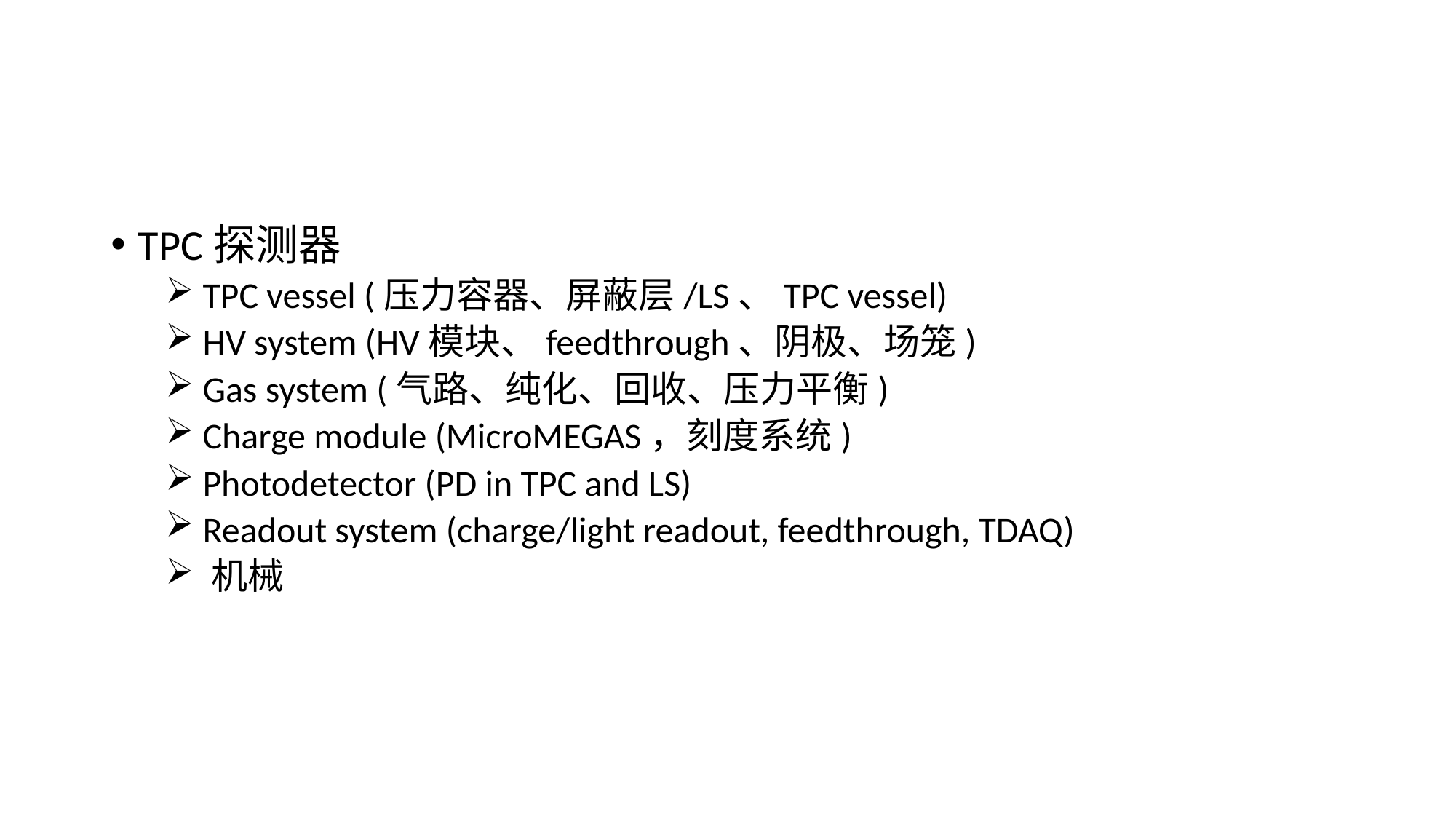

#
TPC探测器
 TPC vessel (压力容器、屏蔽层/LS、TPC vessel)
 HV system (HV模块、feedthrough、阴极、场笼)
 Gas system (气路、纯化、回收、压力平衡)
 Charge module (MicroMEGAS，刻度系统)
 Photodetector (PD in TPC and LS)
 Readout system (charge/light readout, feedthrough, TDAQ)
 机械